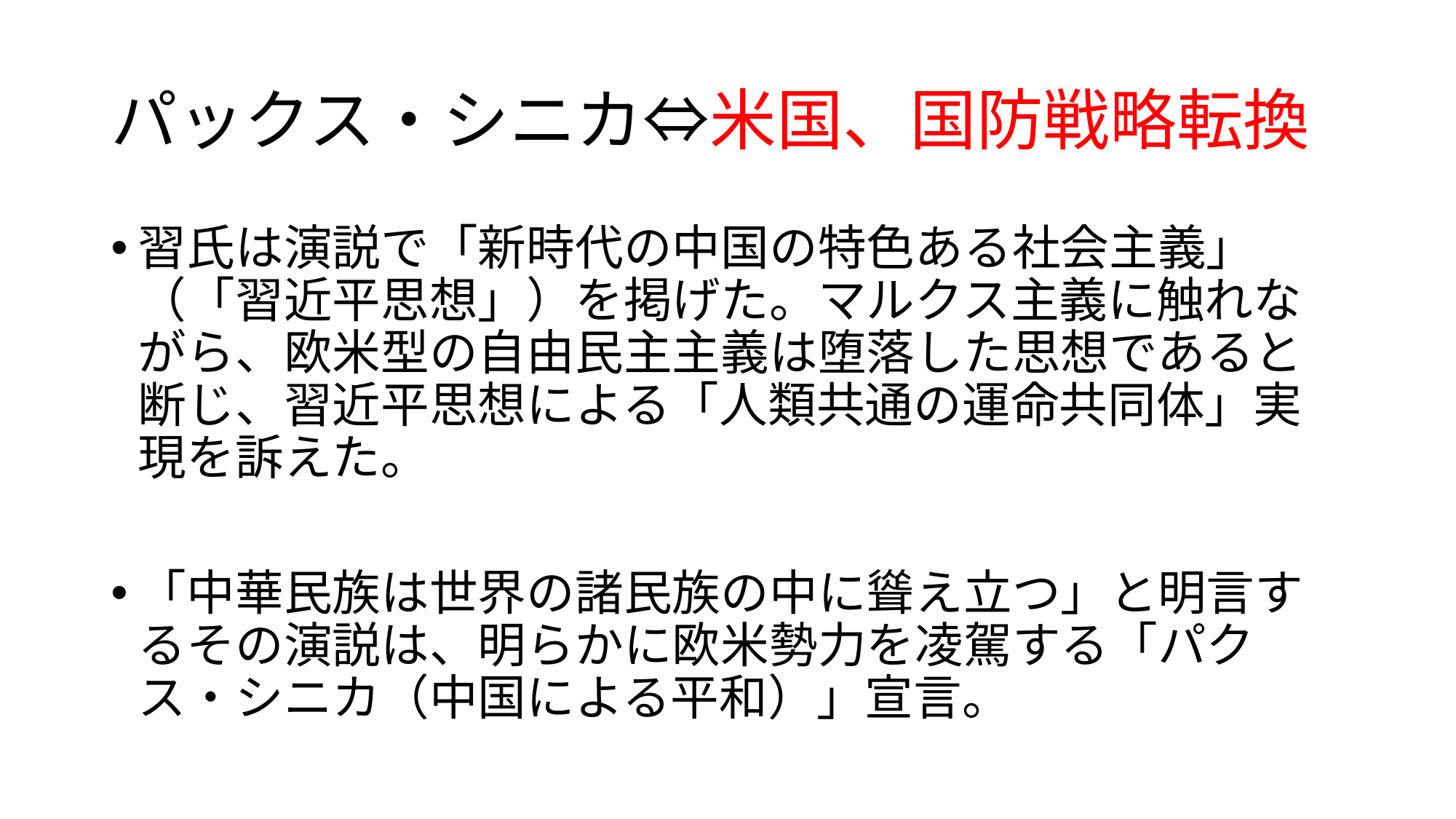

# パックス・シニカ⇔米国、国防戦略転換
習氏は演説で「新時代の中国の特色ある社会主義」（「習近平思想」）を掲げた。マルクス主義に触れながら、欧米型の自由民主主義は堕落した思想であると断じ、習近平思想による「人類共通の運命共同体」実現を訴えた。

「中華民族は世界の諸民族の中に聳え立つ」と明言するその演説は、明らかに欧米勢力を凌駕する「パクス・シニカ（中国による平和）」宣言。